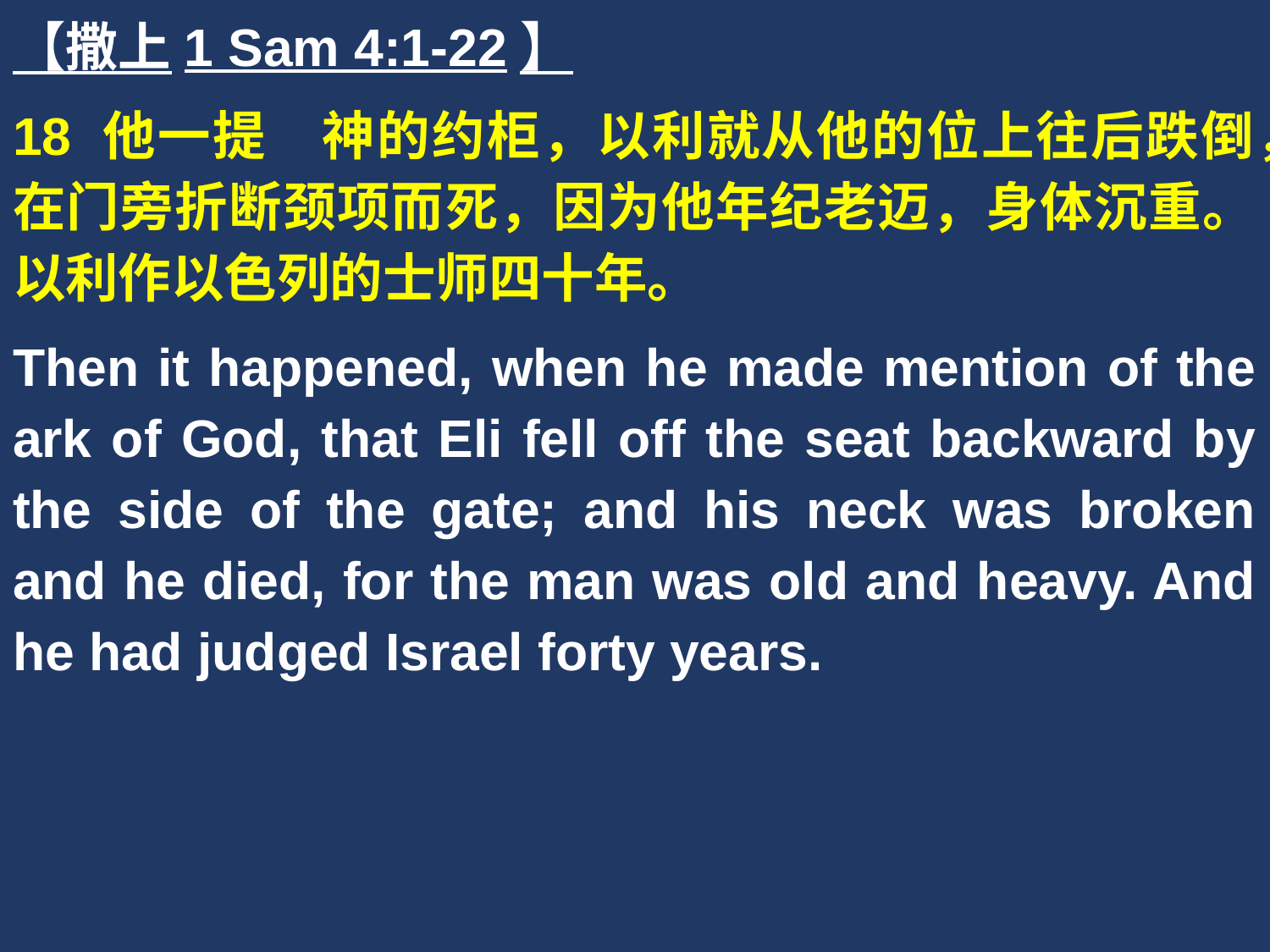

【撒上1 Sam 4:1-22】
18 他一提　神的约柜，以利就从他的位上往后跌倒，在门旁折断颈项而死，因为他年纪老迈，身体沉重。以利作以色列的士师四十年。
Then it happened, when he made mention of the ark of God, that Eli fell off the seat backward by the side of the gate; and his neck was broken and he died, for the man was old and heavy. And he had judged Israel forty years.